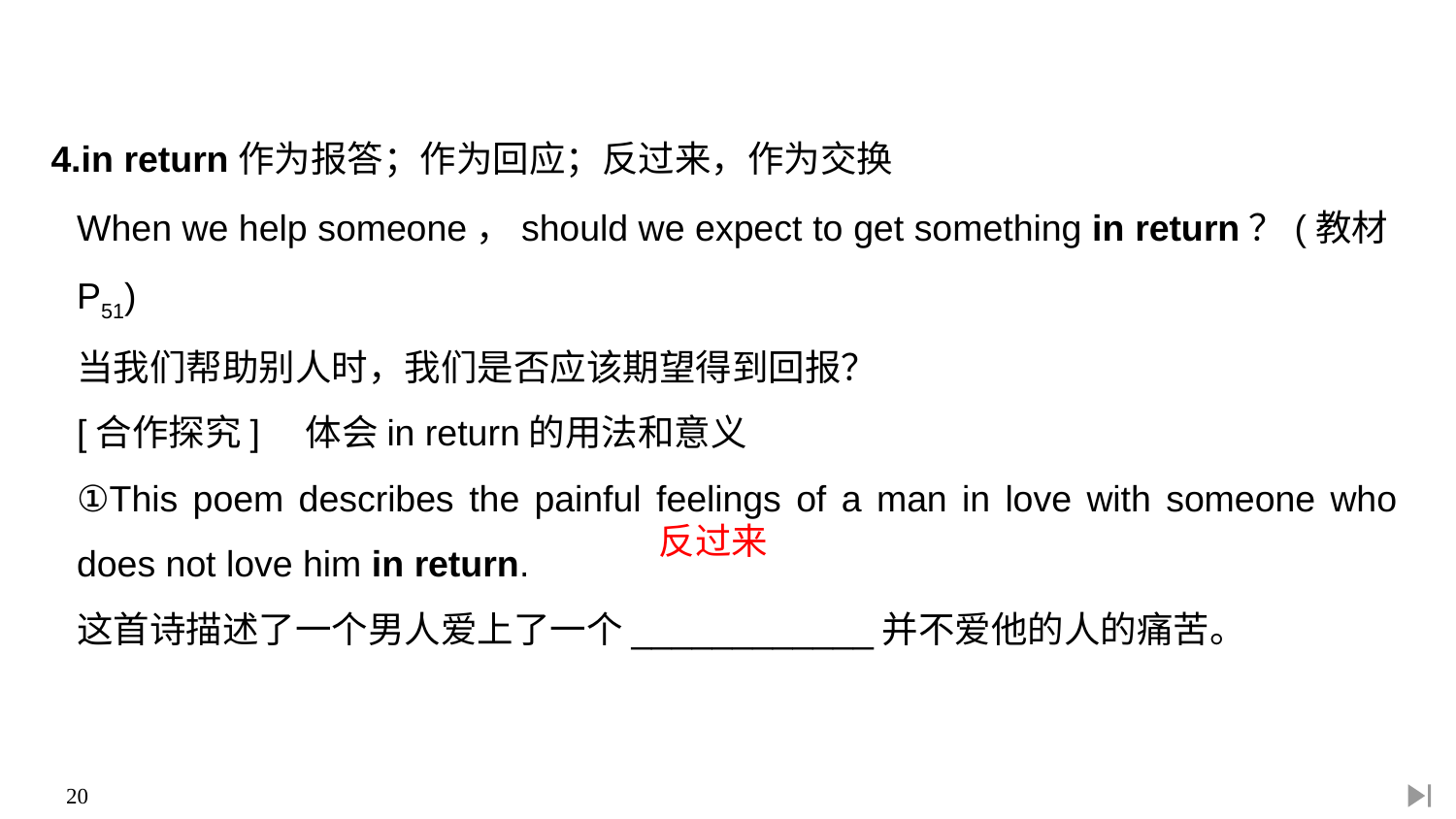

4.in return作为报答；作为回应；反过来，作为交换
When we help someone，should we expect to get something in return？(教材P51)
当我们帮助别人时，我们是否应该期望得到回报？
[合作探究]　体会in return的用法和意义
①This poem describes the painful feelings of a man in love with someone who does not love him in return.
这首诗描述了一个男人爱上了一个____________并不爱他的人的痛苦。
反过来